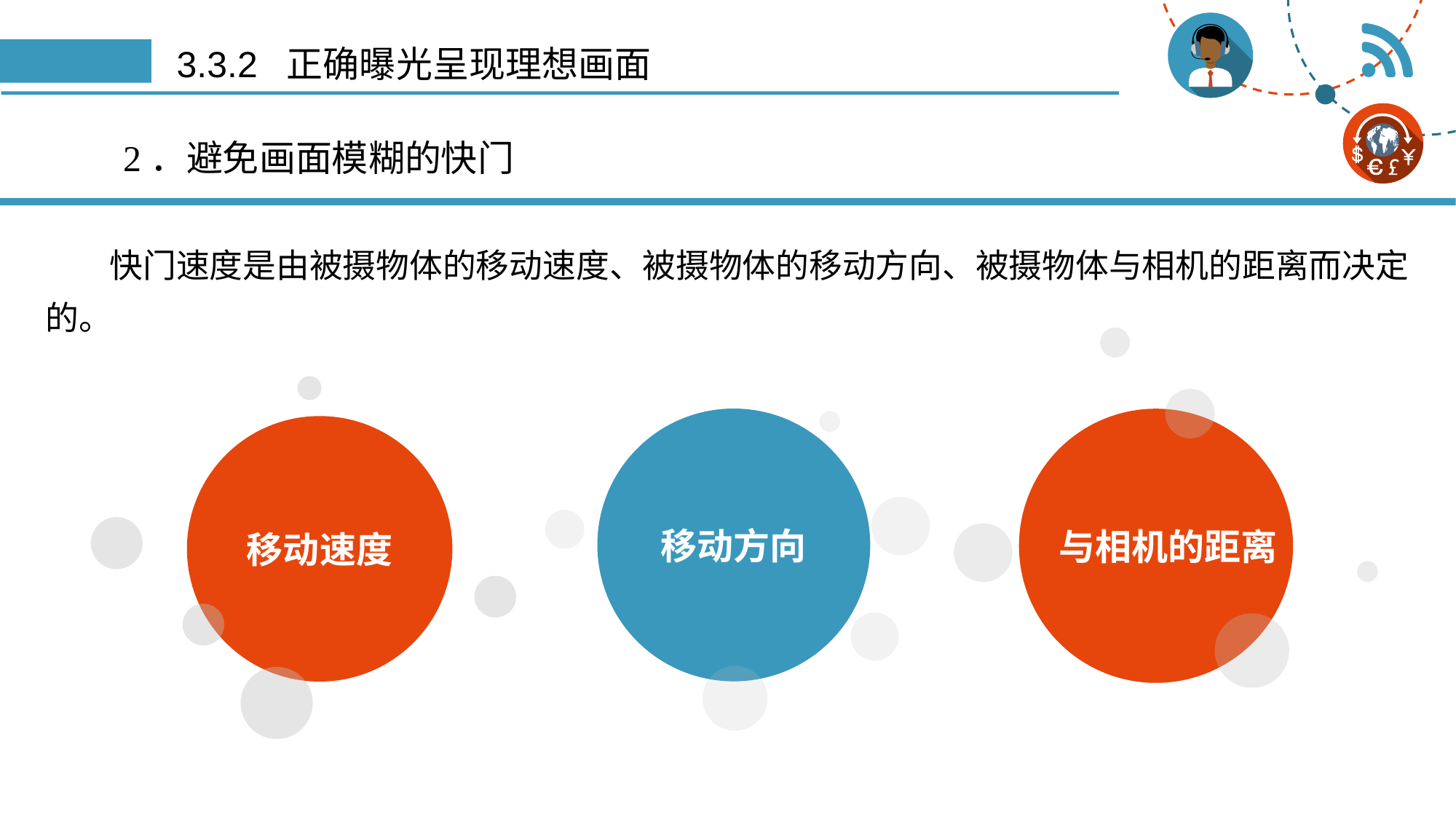

# 3.3.2  正确曝光呈现理想画面
2．避免画面模糊的快门

快门速度是由被摄物体的移动速度、被摄物体的移动方向、被摄物体与相机的距离而决定的。

与相机的距离

移动速度

移动方向